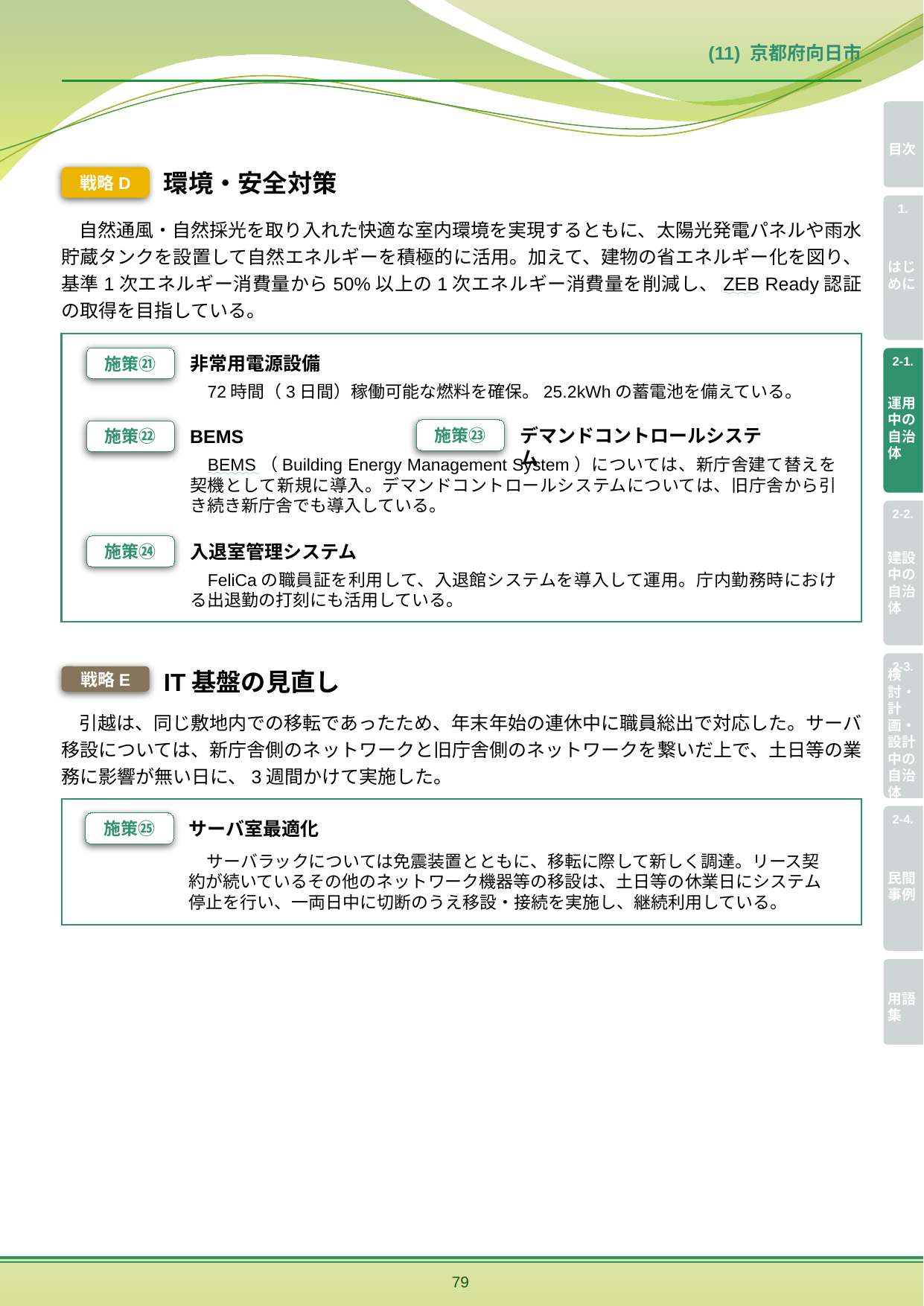

(11) 京都府向日市
戦略D
環境・安全対策
自然通風・自然採光を取り入れた快適な室内環境を実現するともに、太陽光発電パネルや雨水貯蔵タンクを設置して自然エネルギーを積極的に活用。加えて、建物の省エネルギー化を図り、基準1次エネルギー消費量から50%以上の1次エネルギー消費量を削減し、ZEB Ready認証の取得を目指している。

施策㉑
非常用電源設備
72時間（3日間）稼働可能な燃料を確保。25.2kWhの蓄電池を備えている。
施策㉓
施策㉒
BEMS
BEMS（Building Energy Management System）については、新庁舎建て替えを契機として新規に導入。デマンドコントロールシステムについては、旧庁舎から引き続き新庁舎でも導入している。
デマンドコントロールシステム
施策㉔
入退室管理システム
FeliCaの職員証を利用して、入退館システムを導入して運用。庁内勤務時における出退勤の打刻にも活用している。
戦略E
IT基盤の見直し
引越は、同じ敷地内での移転であったため、年末年始の連休中に職員総出で対応した。サーバ移設については、新庁舎側のネットワークと旧庁舎側のネットワークを繋いだ上で、土日等の業務に影響が無い日に、3週間かけて実施した。

施策㉕
サーバ室最適化
サーバラックについては免震装置とともに、移転に際して新しく調達。リース契約が続いているその他のネットワーク機器等の移設は、土日等の休業日にシステム停止を行い、一両日中に切断のうえ移設・接続を実施し、継続利用している。
79